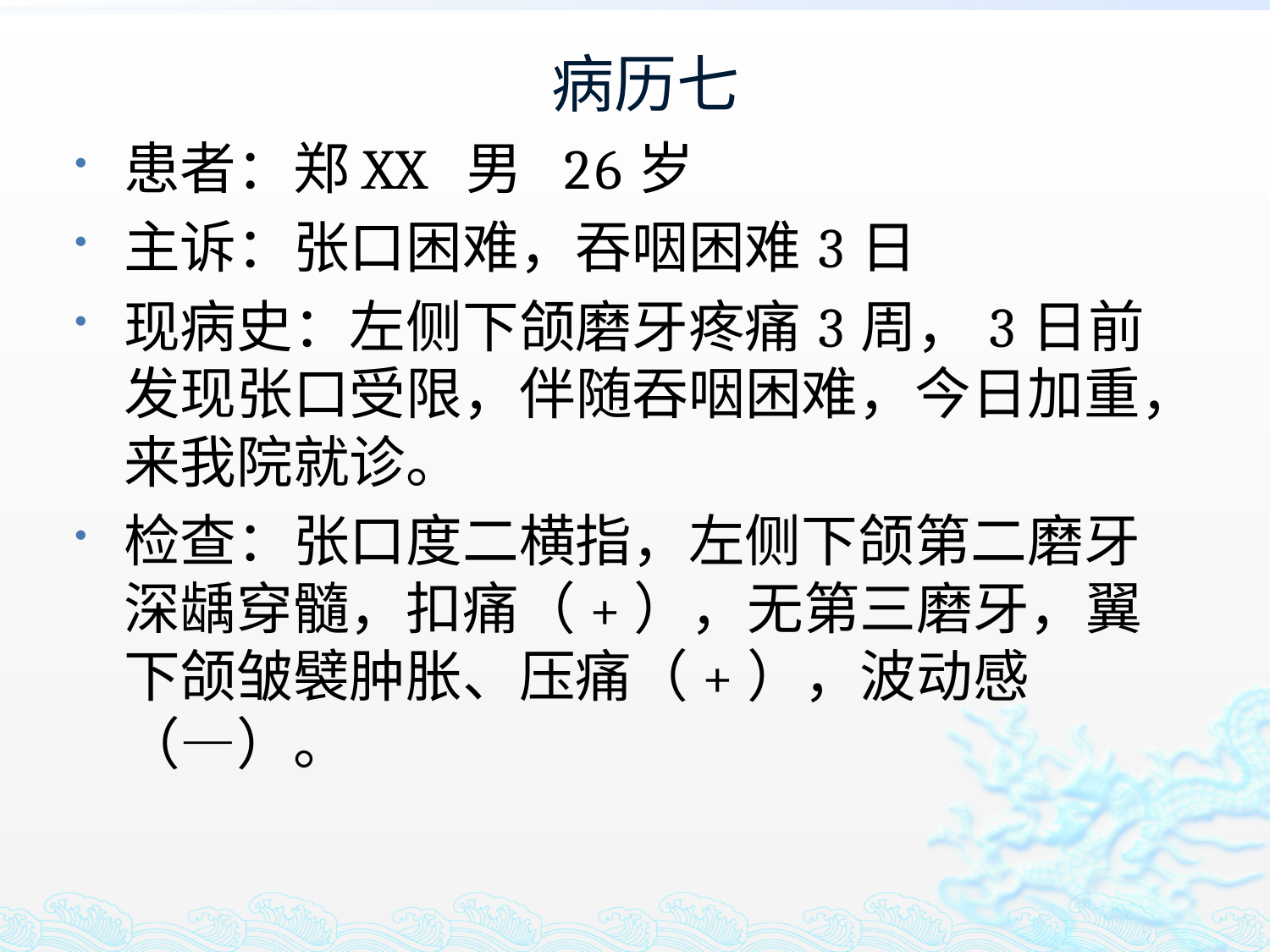

# 病历七
患者：郑XX  男  26岁
主诉：张口困难，吞咽困难3日
现病史：左侧下颌磨牙疼痛3周，3日前发现张口受限，伴随吞咽困难，今日加重，来我院就诊。
检查：张口度二横指，左侧下颌第二磨牙深龋穿髓，扣痛（+），无第三磨牙，翼下颌皱襞肿胀、压痛（+），波动感（—）。